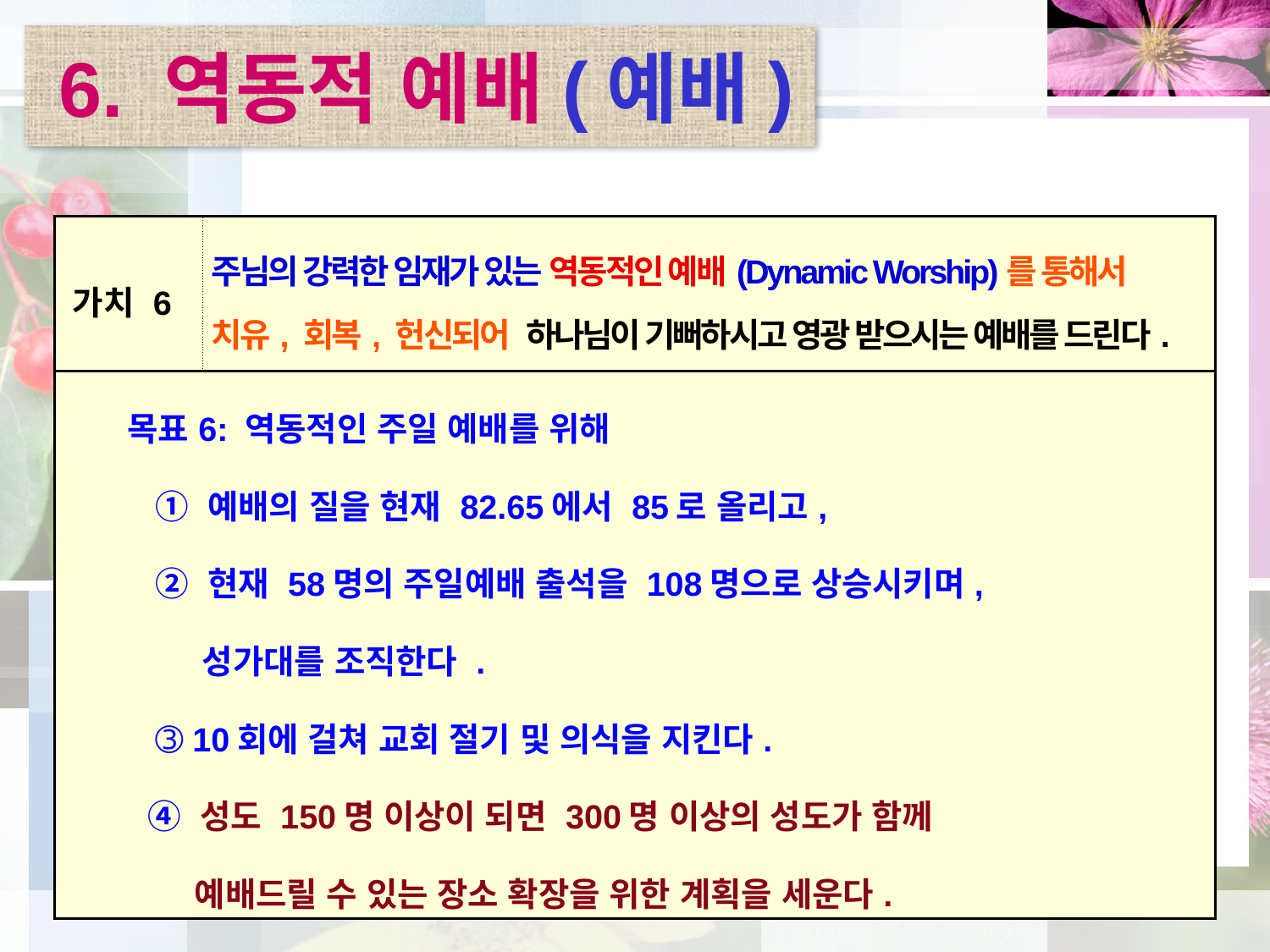

6. 역동적 예배(예배)
| 가치 6 | 주님의 강력한 임재가 있는 역동적인 예배(Dynamic Worship)를 통해서 치유, 회복, 헌신되어 하나님이 기뻐하시고 영광 받으시는 예배를 드린다. |
| --- | --- |
| 목표6: 역동적인 주일 예배를 위해 ➀ 예배의 질을 현재 82.65에서 85로 올리고, ➁ 현재 58명의 주일예배 출석을 108명으로 상승시키며, 성가대를 조직한다 . ➂ 10회에 걸쳐 교회 절기 및 의식을 지킨다. ➃ 성도 150명 이상이 되면 300명 이상의 성도가 함께 예배드릴 수 있는 장소 확장을 위한 계획을 세운다. |  |